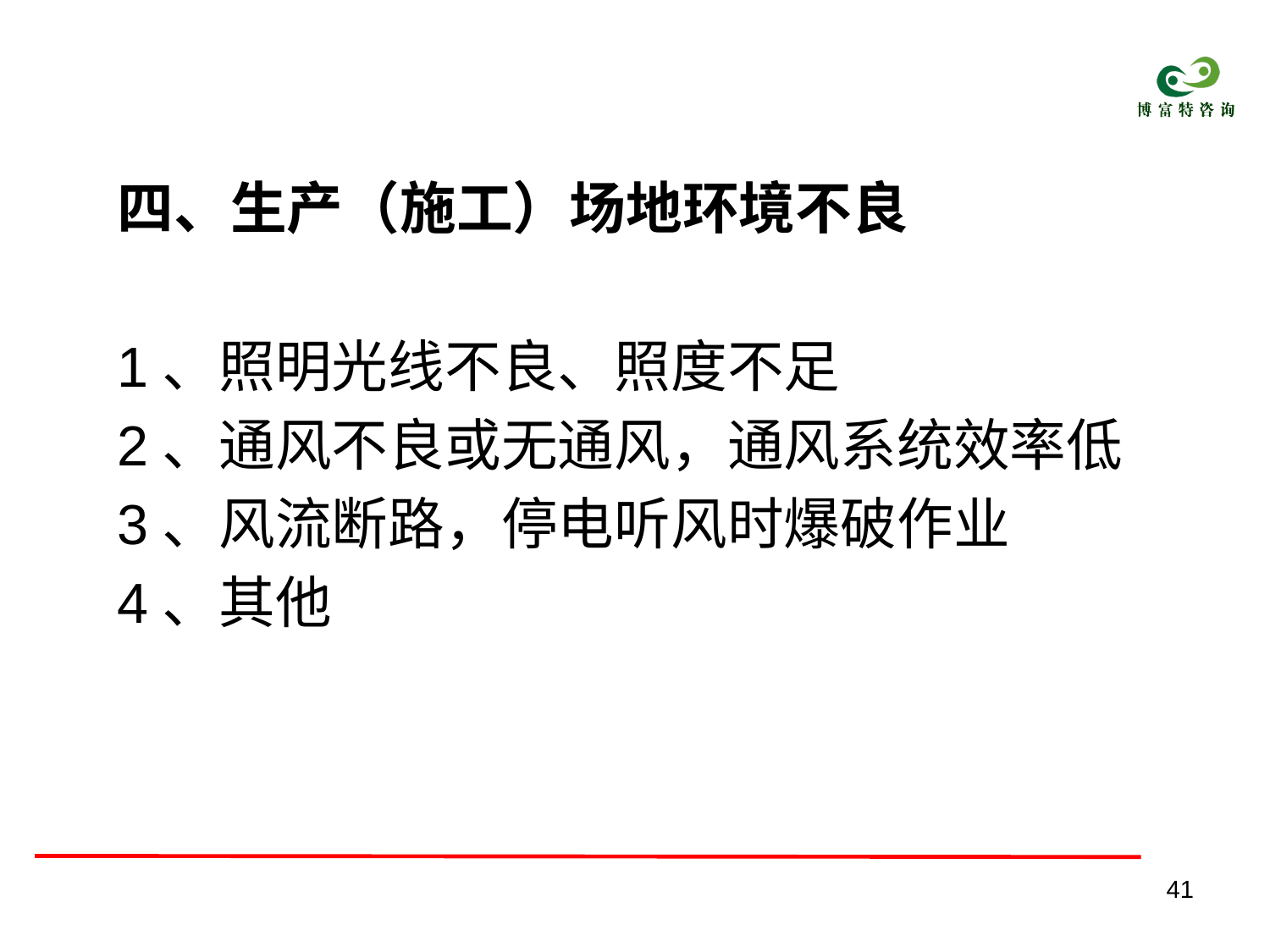

#
四、生产（施工）场地环境不良

1、照明光线不良、照度不足
2、通风不良或无通风，通风系统效率低
3、风流断路，停电听风时爆破作业
4、其他